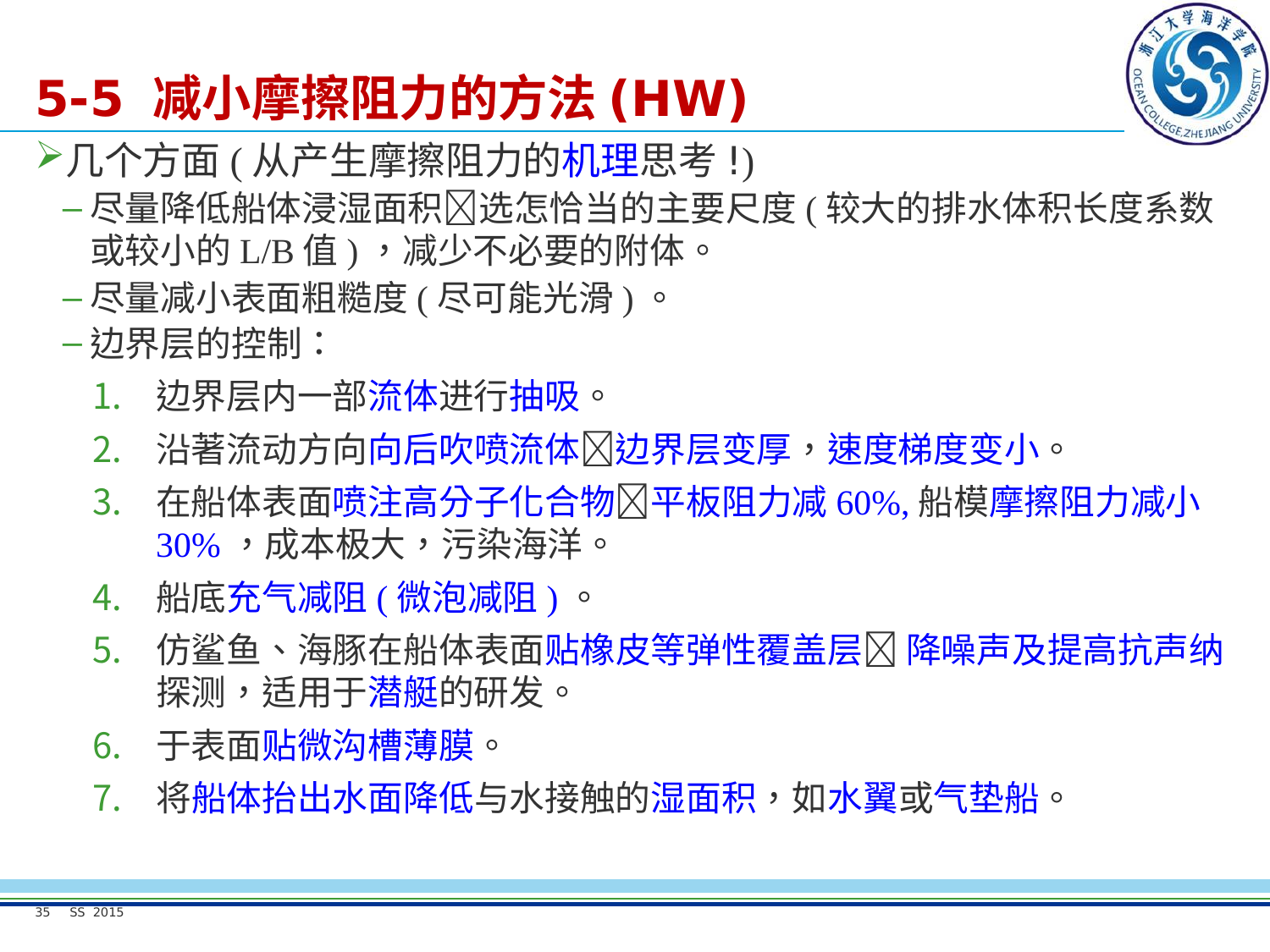

# 5-5 减小摩擦阻力的方法(HW)
几个方面(从产生摩擦阻力的机理思考!)
尽量降低船体浸湿面积⇒选怎恰当的主要尺度(较大的排水体积长度系数或较小的L/B值)，减少不必要的附体。

尽量减小表面粗糙度(尽可能光滑)。
边界层的控制：
边界层内一部流体进行抽吸。
沿著流动方向向后吹喷流体⇒边界层变厚，速度梯度变小。
在船体表面喷注高分子化合物⇒平板阻力减60%,船模摩擦阻力减小30%，成本极大，污染海洋。
船底充气减阻(微泡减阻)。
仿鲨鱼、海豚在船体表面贴橡皮等弹性覆盖层⇒ 降噪声及提高抗声纳探测，适用于潜艇的研发。
于表面贴微沟槽薄膜。
将船体抬出水面降低与水接触的湿面积，如水翼或气垫船。
35